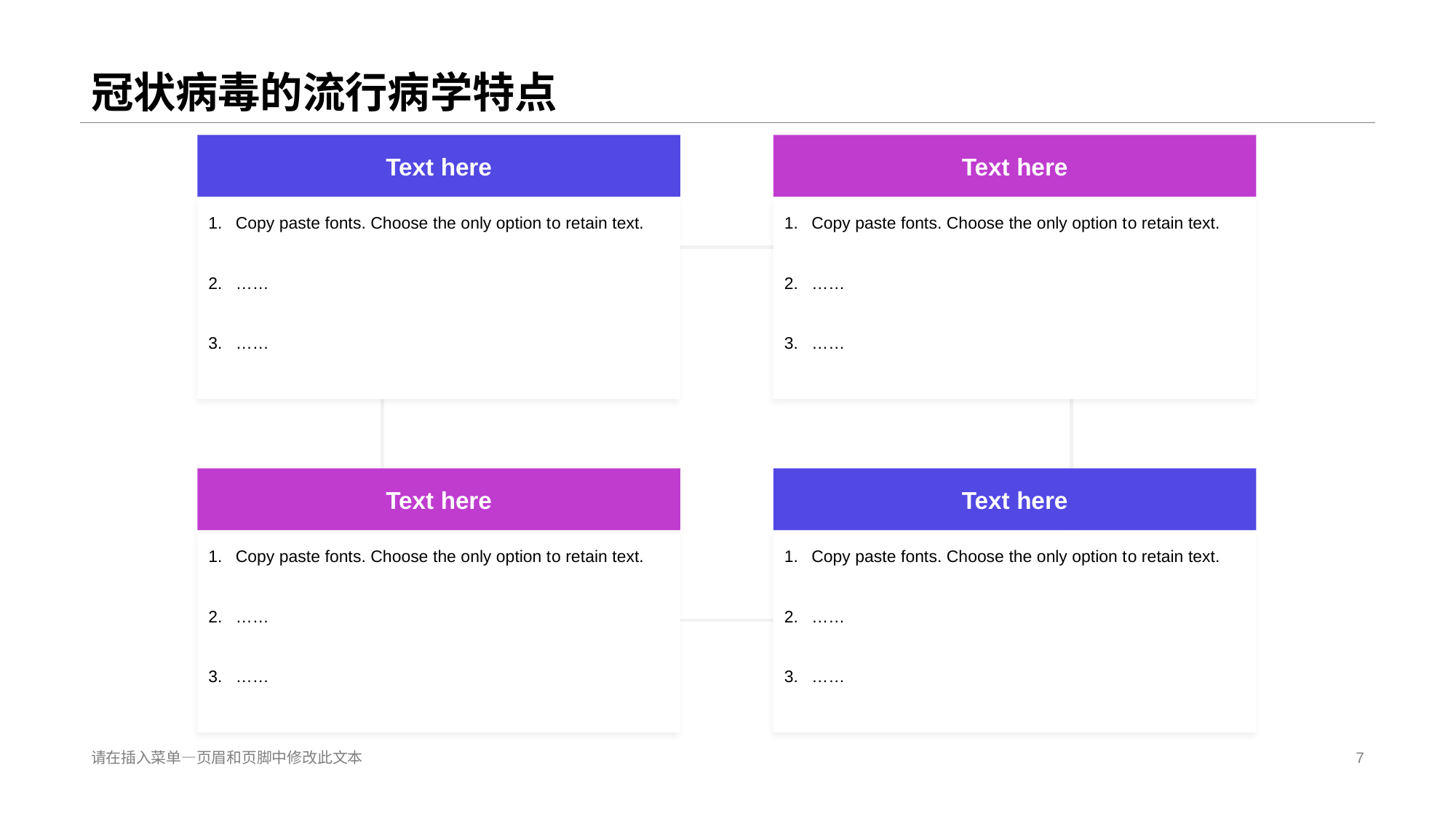

# 冠状病毒的流行病学特点
Text  here
Copy paste fonts. Choose the only option t o retain text.

……

……
Text  here
Copy paste fonts. Choose the only option t o retain text.

……

……

Text  here
Copy paste fonts. Choose the only option t o retain text.

……

……
Text  here
Copy paste fonts. Choose the only option t o retain text.

……

……
请在插入菜单—页眉和页脚中修改此文本
7